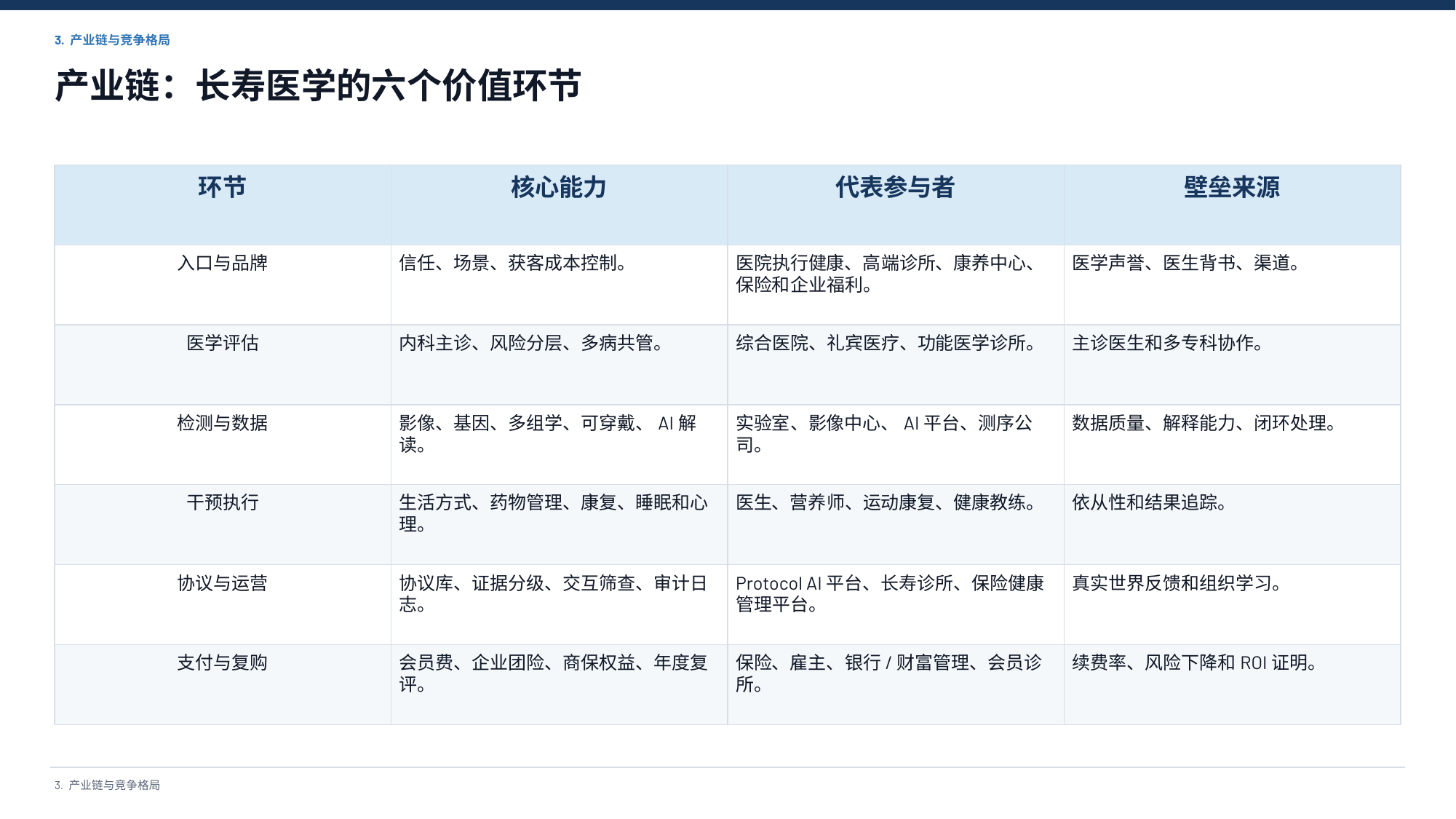

3. 产业链与竞争格局
产业链：长寿医学的六个价值环节

环节
核心能力
代表参与者
壁垒来源

入口与品牌
信任、场景、获客成本控制。
医院执行健康、高端诊所、康养中心、保险和企业福利。
医学声誉、医生背书、渠道。

医学评估
内科主诊、风险分层、多病共管。
综合医院、礼宾医疗、功能医学诊所。
主诊医生和多专科协作。

检测与数据
影像、基因、多组学、可穿戴、AI解读。
实验室、影像中心、AI平台、测序公司。
数据质量、解释能力、闭环处理。

干预执行
生活方式、药物管理、康复、睡眠和心理。
医生、营养师、运动康复、健康教练。
依从性和结果追踪。

协议与运营
协议库、证据分级、交互筛查、审计日志。
Protocol AI平台、长寿诊所、保险健康管理平台。
真实世界反馈和组织学习。

支付与复购
会员费、企业团险、商保权益、年度复评。
保险、雇主、银行/财富管理、会员诊所。
续费率、风险下降和ROI证明。

3. 产业链与竞争格局